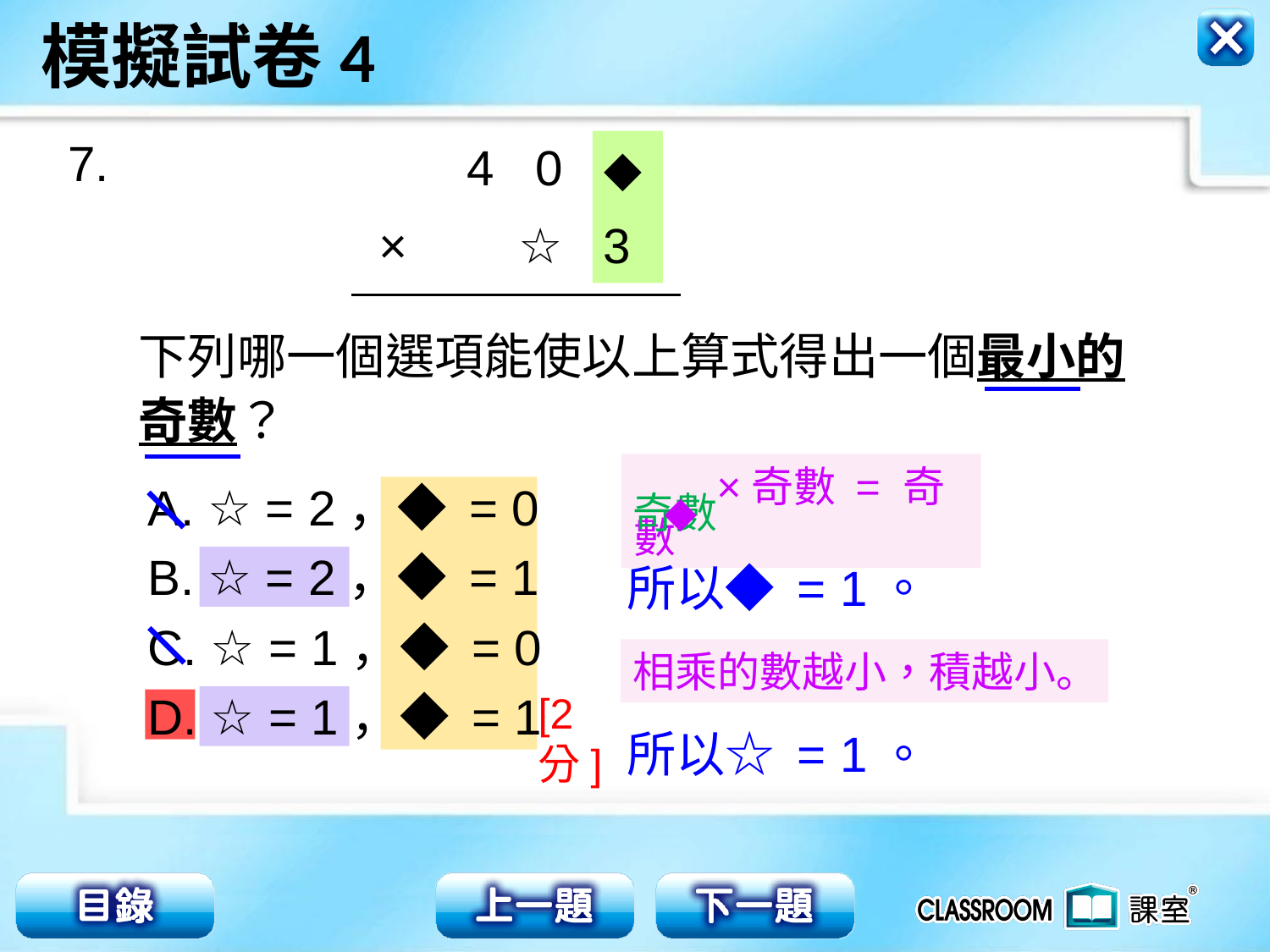

7.
4   0   ◆
×        ☆   3

下列哪一個選項能使以上算式得出一個最小的
奇數？
A. ☆ = 2，◆ = 0
B. ☆ = 2，◆ = 1
C. ☆ = 1，◆ = 0
D. ☆ = 1，◆ = 1

◆
       ×奇數 = 奇數
奇數

所以◆ = 1。
相乘的數越小，積越小。
[2分]

所以☆ = 1。